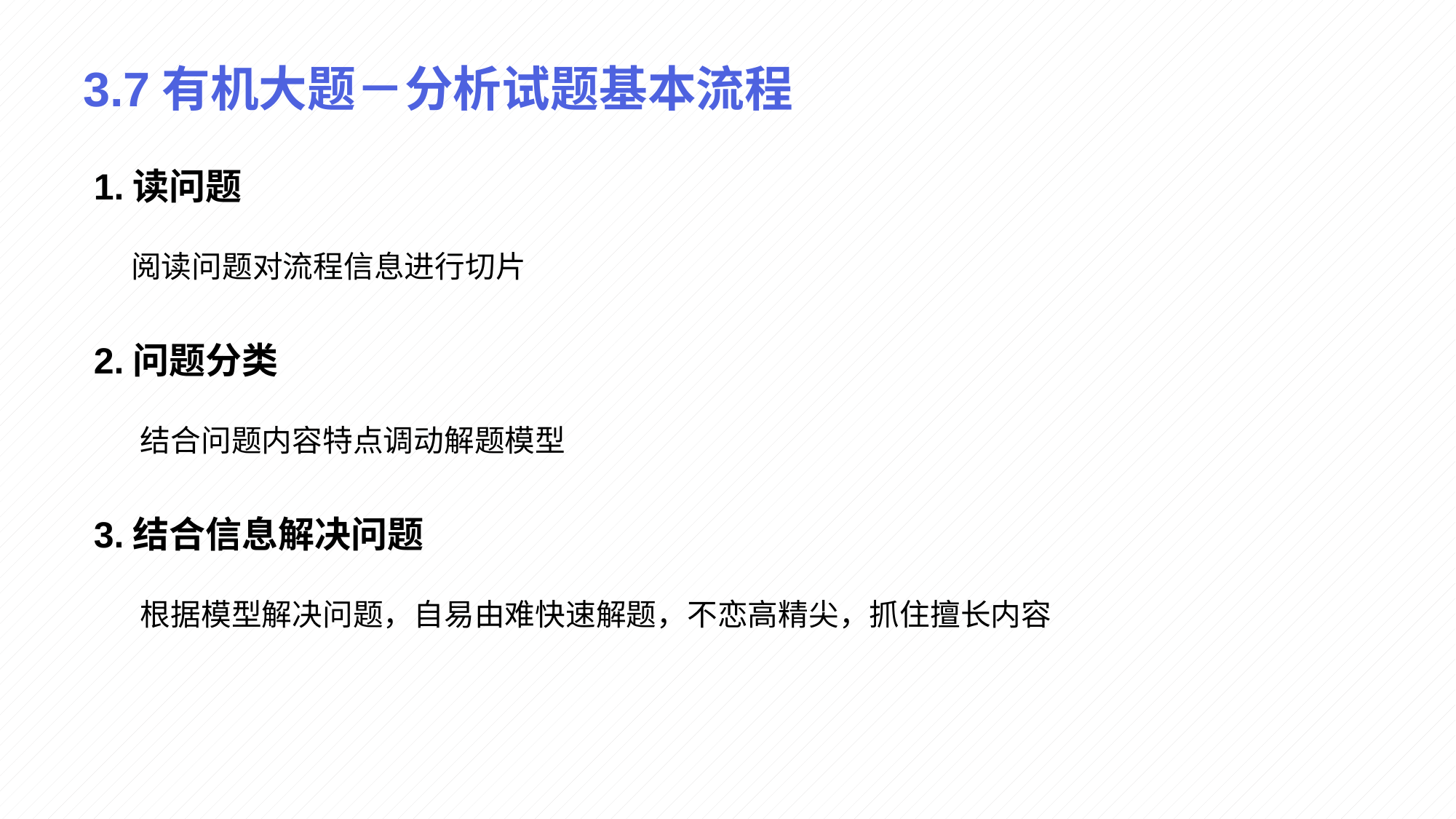

3.7有机大题－分析试题基本流程
1.读问题
阅读问题对流程信息进行切片
2.问题分类
结合问题内容特点调动解题模型
3.结合信息解决问题
根据模型解决问题，自易由难快速解题，不恋高精尖，抓住擅长内容